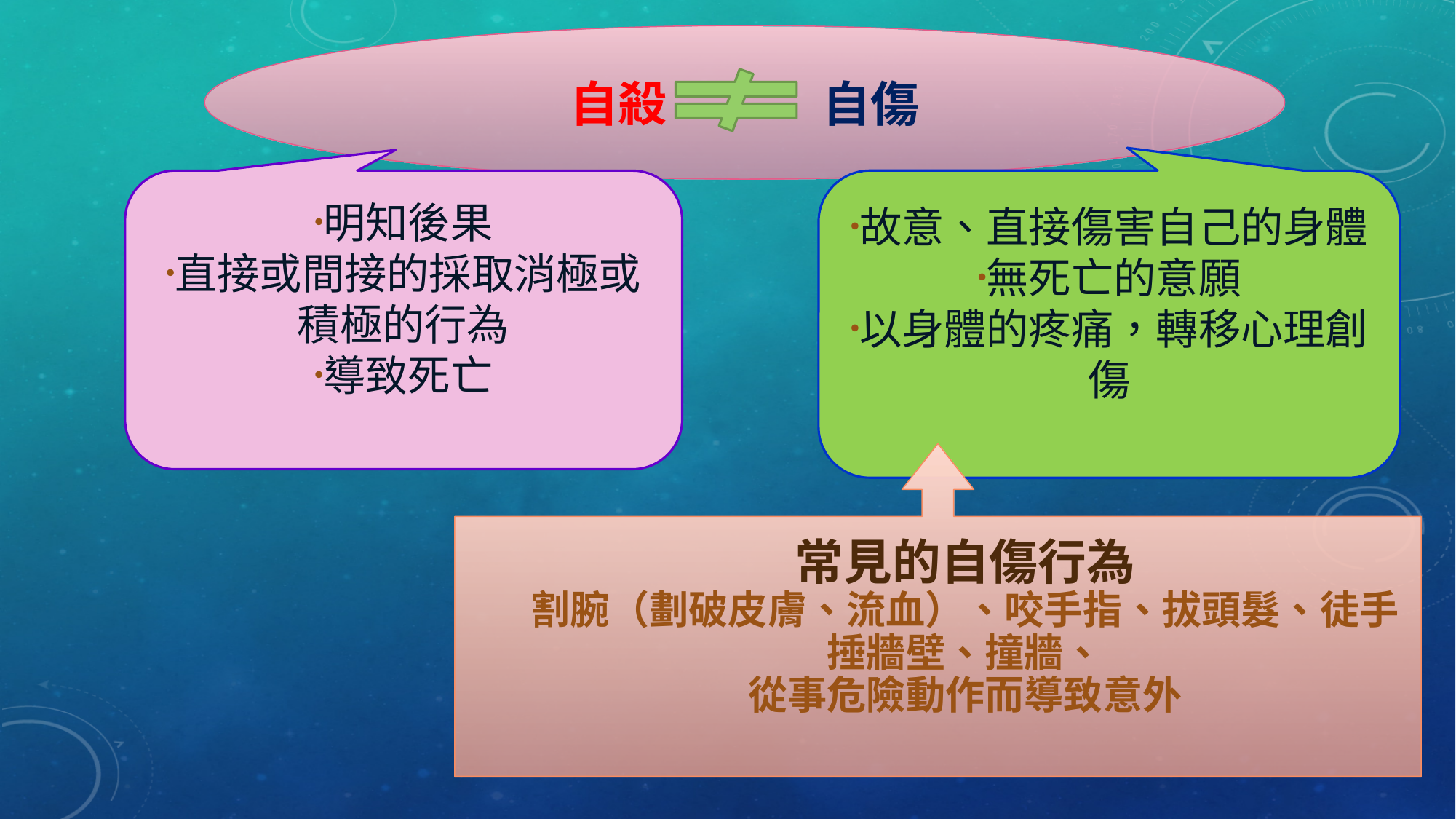

自殺              自傷

明知後果
直接或間接的採取消極或積極的行為
導致死亡

故意、直接傷害自己的身體
無死亡的意願
以身體的疼痛，轉移心理創傷

常見的自傷行為
割腕（劃破皮膚、流血）、咬手指、拔頭髮、徒手捶牆壁、撞牆、
從事危險動作而導致意外